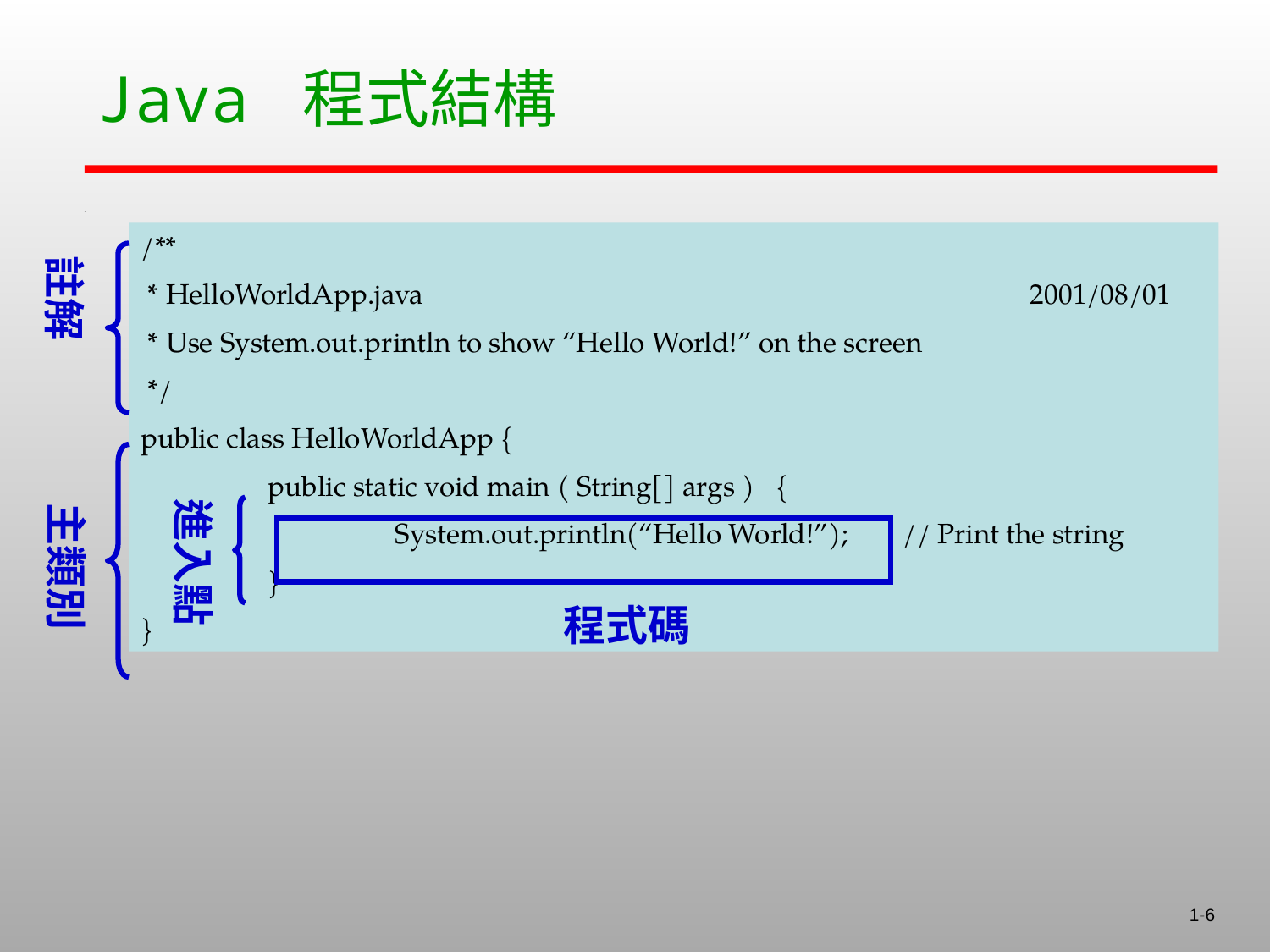

# Java 程式結構
/**
 * HelloWorldApp.java					2001/08/01
 * Use System.out.println to show “Hello World!” on the screen
 */
public class HelloWorldApp {
	public static void main ( String[] args )	{
		System.out.println(“Hello World!”);	// Print the string
	}
}
註解

主類別
進入點

程式碼
1-6